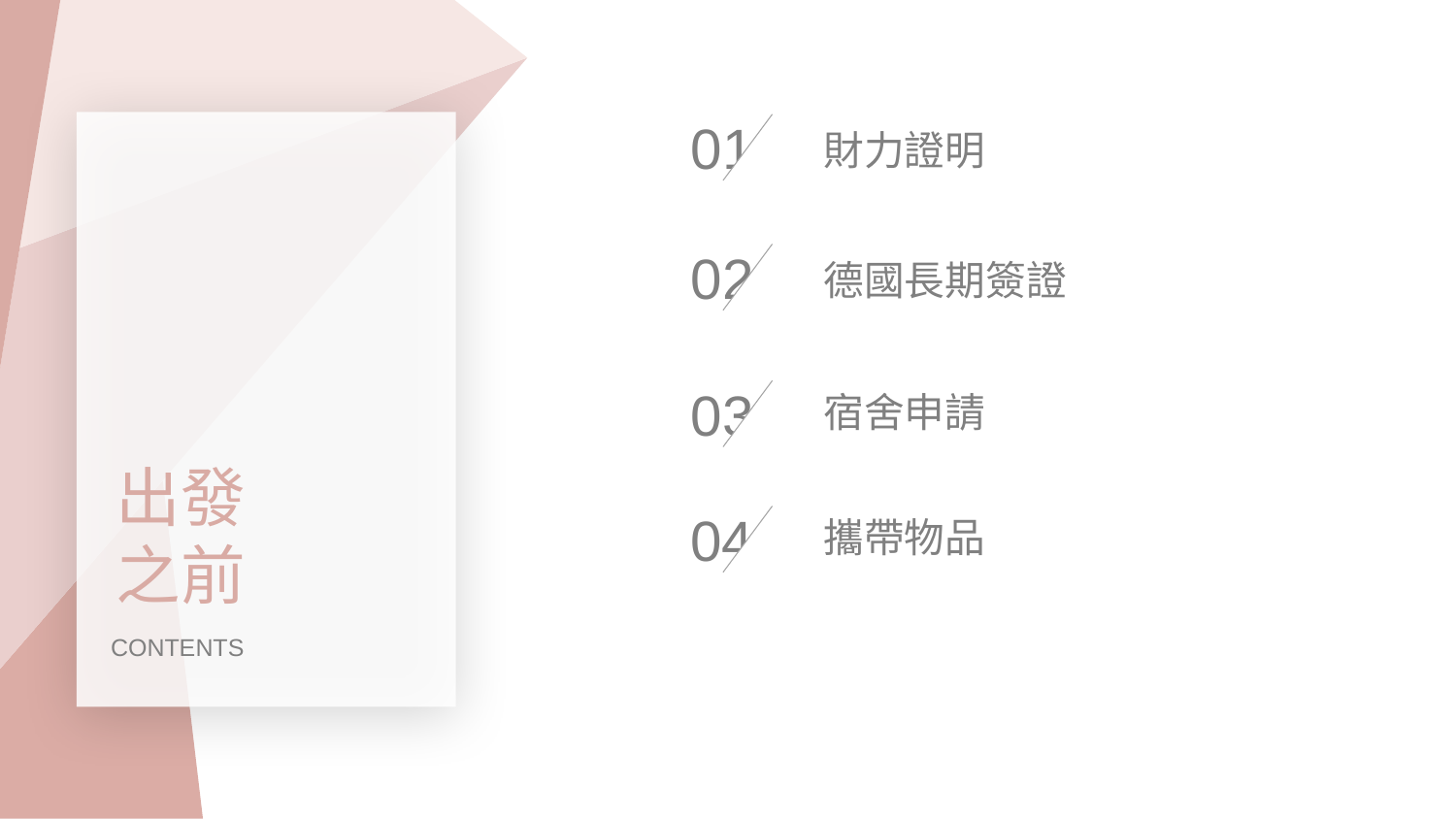

01

財力證明

02

德國長期簽證
03
宿舍申請

出發之前
04
攜帶物品

CONTENTS